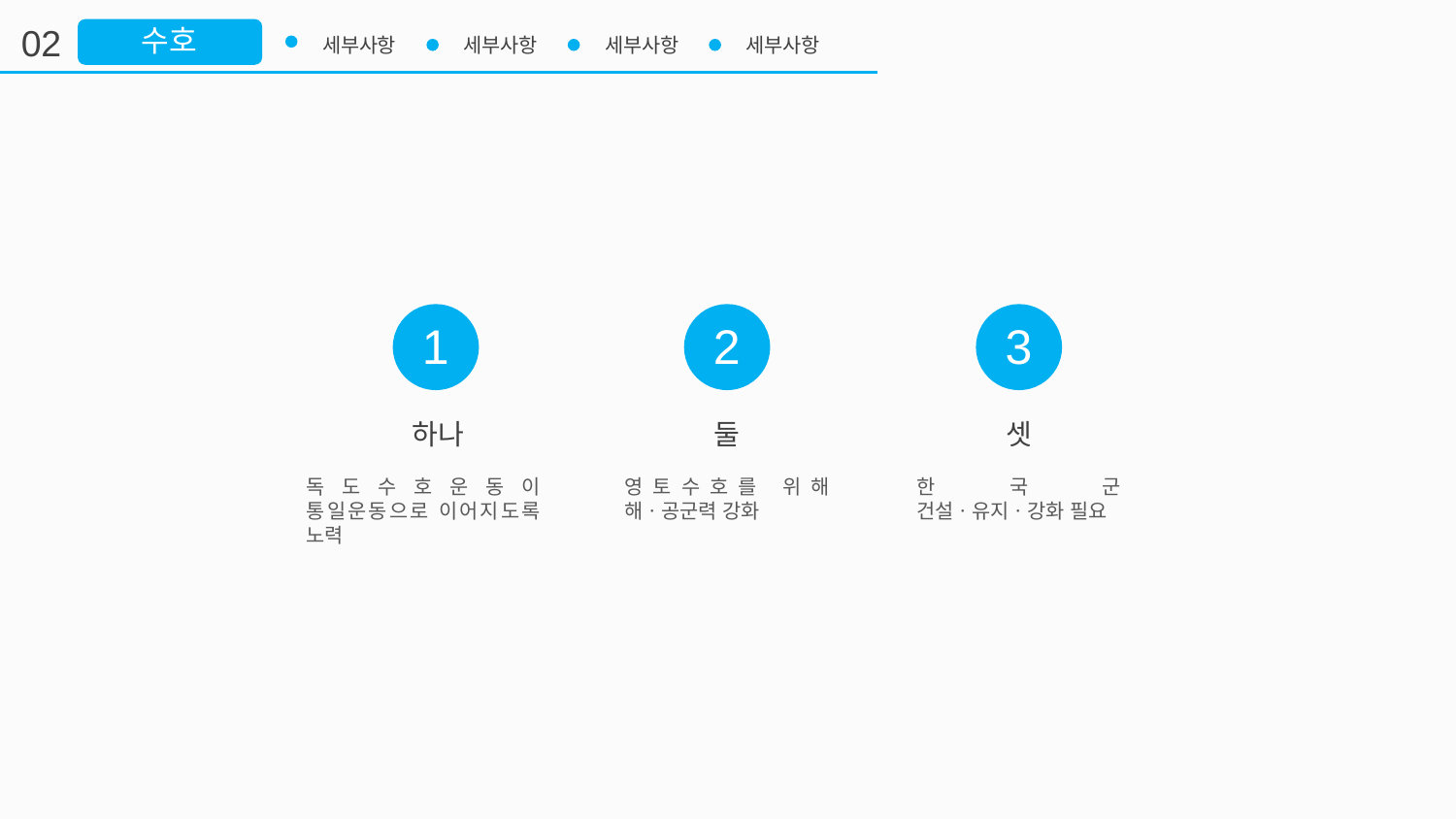

02
수호

세부사항

세부사항

세부사항

세부사항

1

2

3
하나
둘
셋
독도수호운동이 통일운동으로 이어지도록 노력
영토수호를 위해 해ㆍ공군력 강화
한국군 건설ㆍ유지ㆍ강화 필요